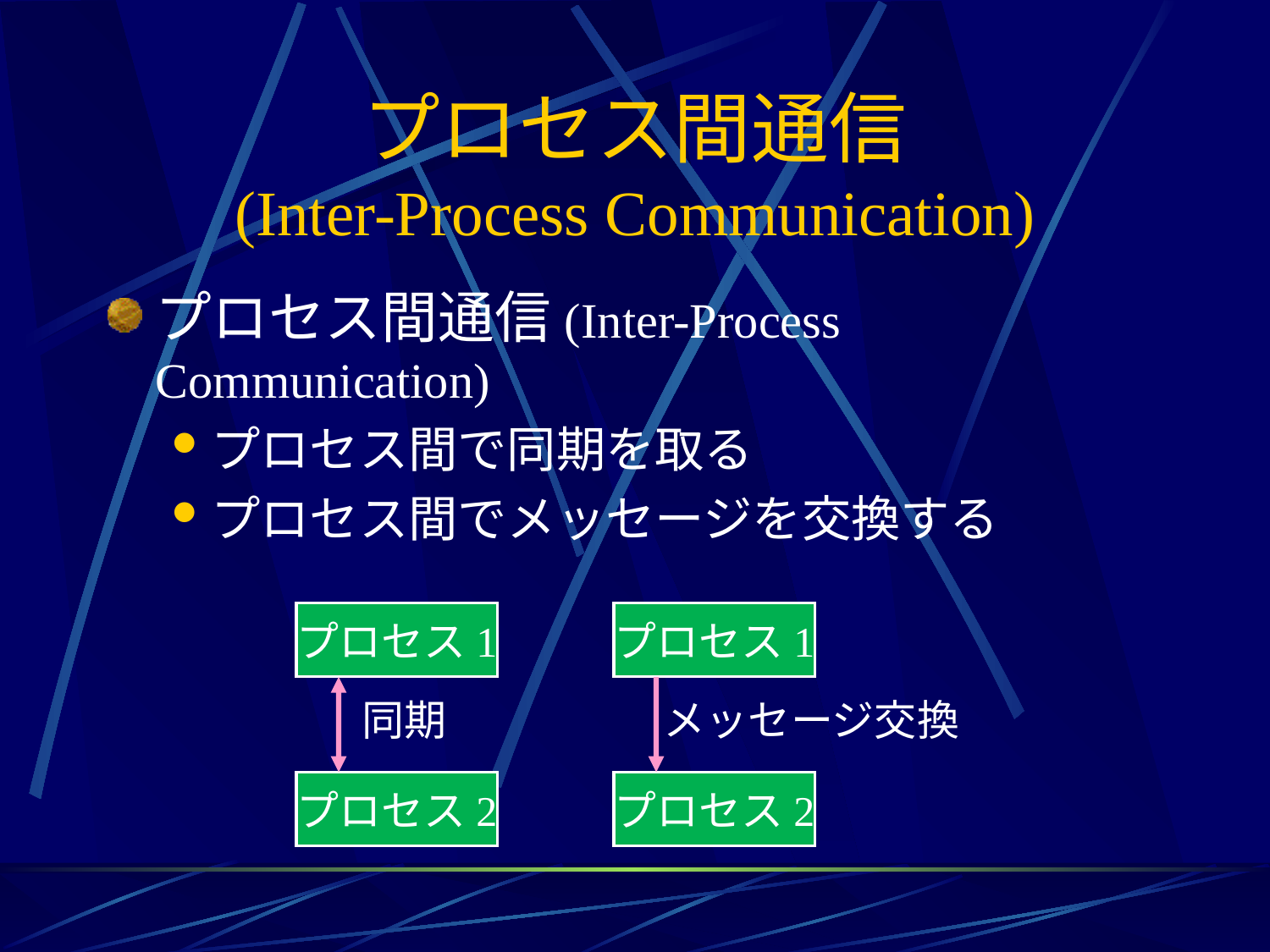

# プロセス間通信 (Inter-Process Communication)
プロセス間通信(Inter-Process Communication)
プロセス間で同期を取る
プロセス間でメッセージを交換する
プロセス1
プロセス1

同期

メッセージ交換
プロセス2
プロセス2